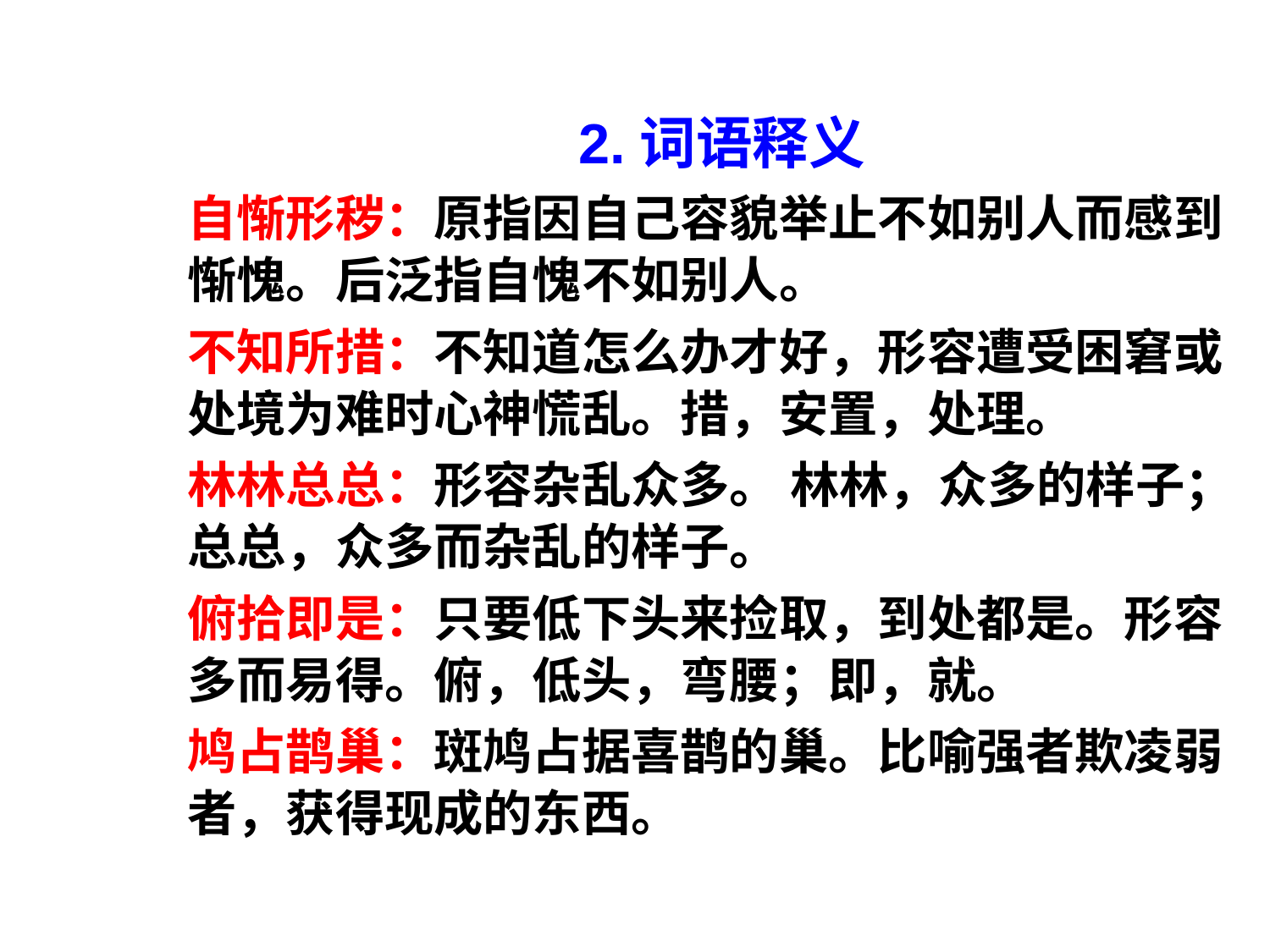

2.词语释义
自惭形秽：原指因自己容貌举止不如别人而感到惭愧。后泛指自愧不如别人。
不知所措：不知道怎么办才好，形容遭受困窘或处境为难时心神慌乱。措，安置，处理。
林林总总：形容杂乱众多。 林林，众多的样子；总总，众多而杂乱的样子。
俯拾即是：只要低下头来捡取，到处都是。形容多而易得。俯，低头，弯腰；即，就。
鸠占鹊巢：斑鸠占据喜鹊的巢。比喻强者欺凌弱者，获得现成的东西。